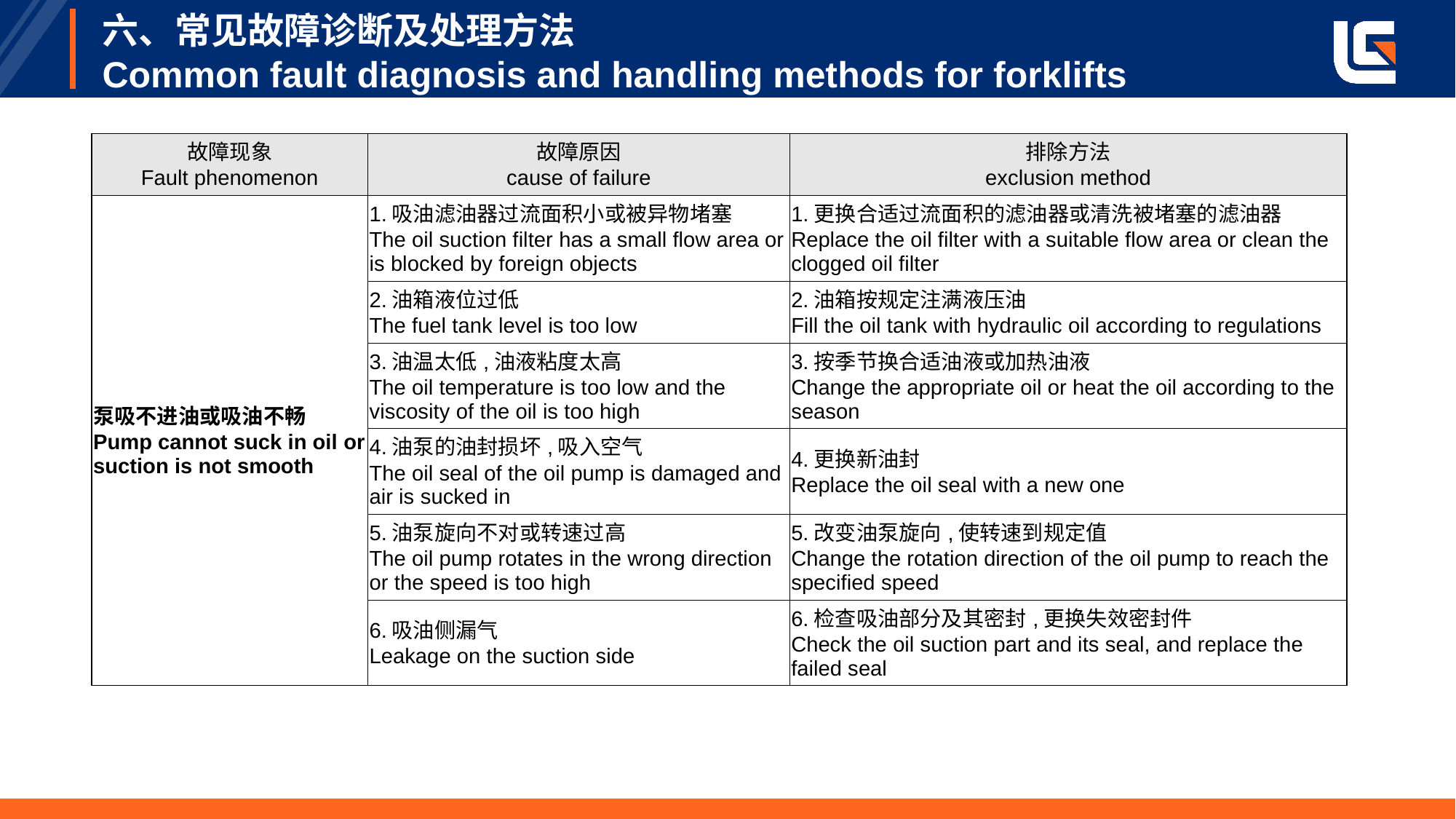

# 六、常见故障诊断及处理方法 Common fault diagnosis and handling methods for forklifts
| 故障现象 Fault phenomenon | 故障原因 cause of failure | 排除方法 exclusion method |
| --- | --- | --- |
| 泵吸不进油或吸油不畅 Pump cannot suck in oil or suction is not smooth | 1.吸油滤油器过流面积小或被异物堵塞 The oil suction filter has a small flow area or is blocked by foreign objects | 1.更换合适过流面积的滤油器或清洗被堵塞的滤油器 Replace the oil filter with a suitable flow area or clean the clogged oil filter |
|  | 2.油箱液位过低 The fuel tank level is too low | 2.油箱按规定注满液压油 Fill the oil tank with hydraulic oil according to regulations |
|  | 3.油温太低,油液粘度太高 The oil temperature is too low and the viscosity of the oil is too high | 3.按季节换合适油液或加热油液 Change the appropriate oil or heat the oil according to the season |
|  | 4.油泵的油封损坏,吸入空气 The oil seal of the oil pump is damaged and air is sucked in | 4.更换新油封 Replace the oil seal with a new one |
|  | 5.油泵旋向不对或转速过高 The oil pump rotates in the wrong direction or the speed is too high | 5.改变油泵旋向,使转速到规定值 Change the rotation direction of the oil pump to reach the specified speed |
|  | 6.吸油侧漏气 Leakage on the suction side | 6.检查吸油部分及其密封,更换失效密封件 Check the oil suction part and its seal, and replace the failed seal |